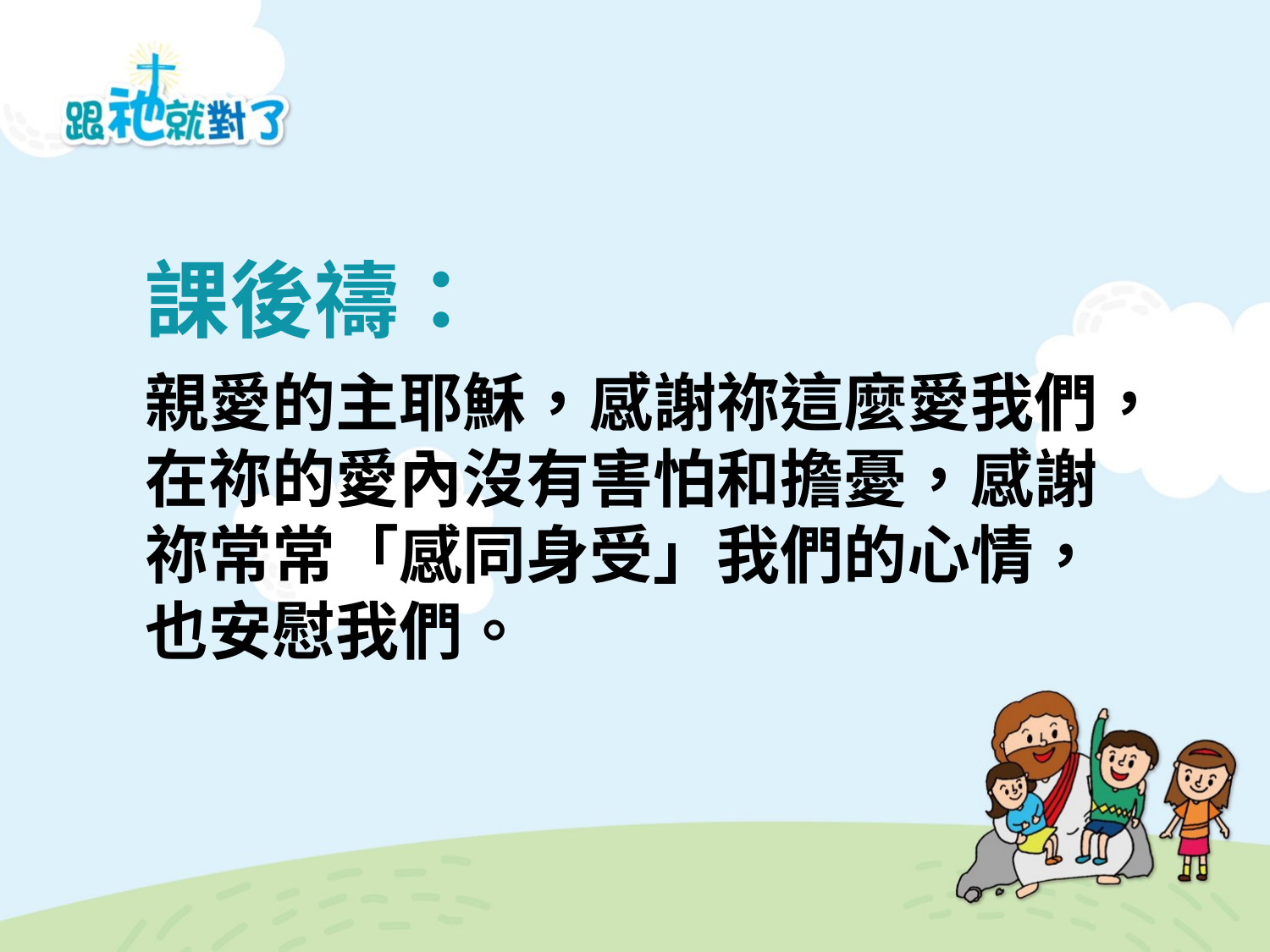

課後禱：
親愛的主耶穌，感謝祢這麼愛我們，在祢的愛內沒有害怕和擔憂，感謝祢常常「感同身受」我們的心情，也安慰我們。